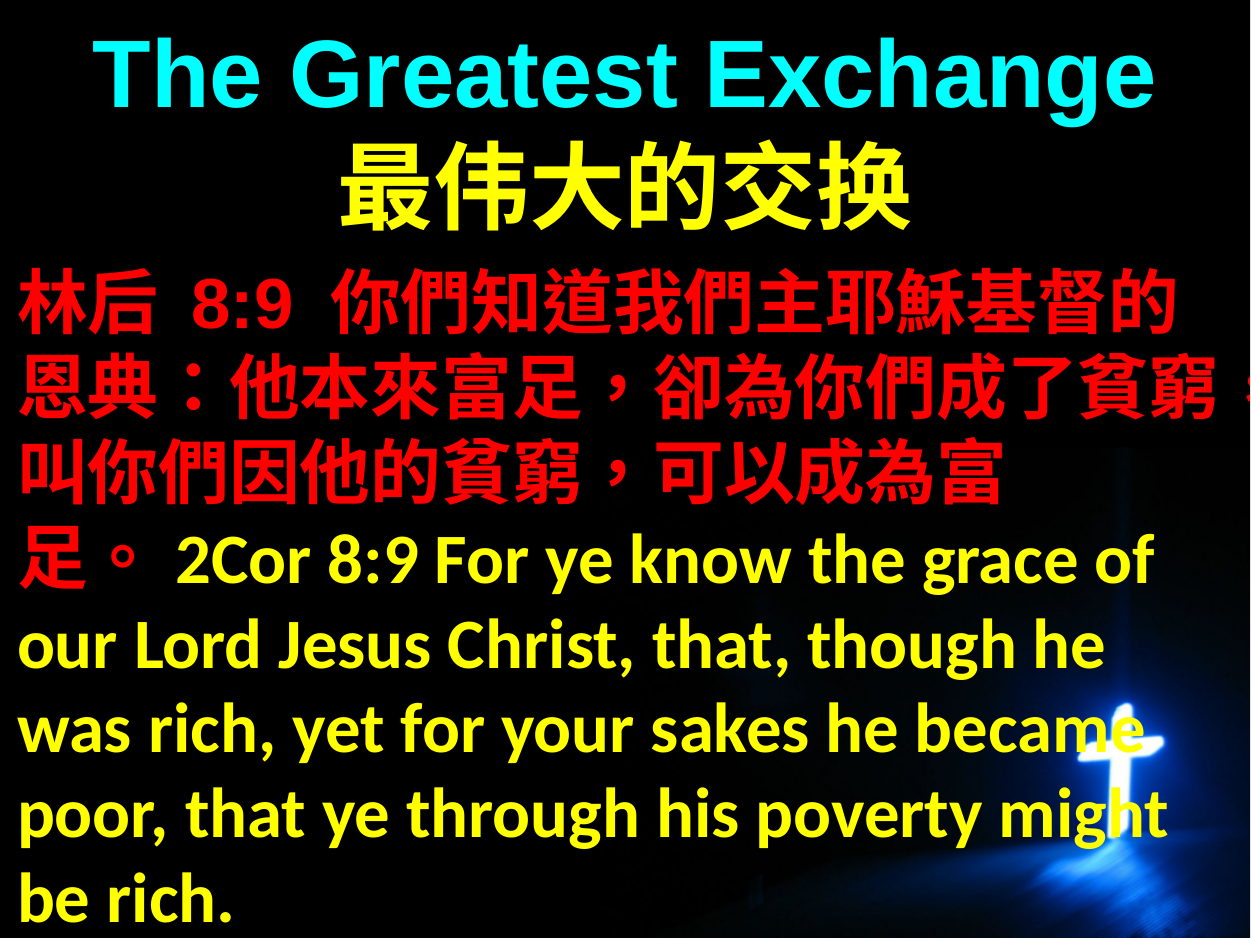

The Greatest Exchange
最伟大的交换
林后 8:9 你們知道我們主耶穌基督的恩典：他本來富足，卻為你們成了貧窮，叫你們因他的貧窮，可以成為富足。2Cor 8:9 For ye know the grace of our Lord Jesus Christ, that, though he was rich, yet for your sakes he became poor, that ye through his poverty might be rich.